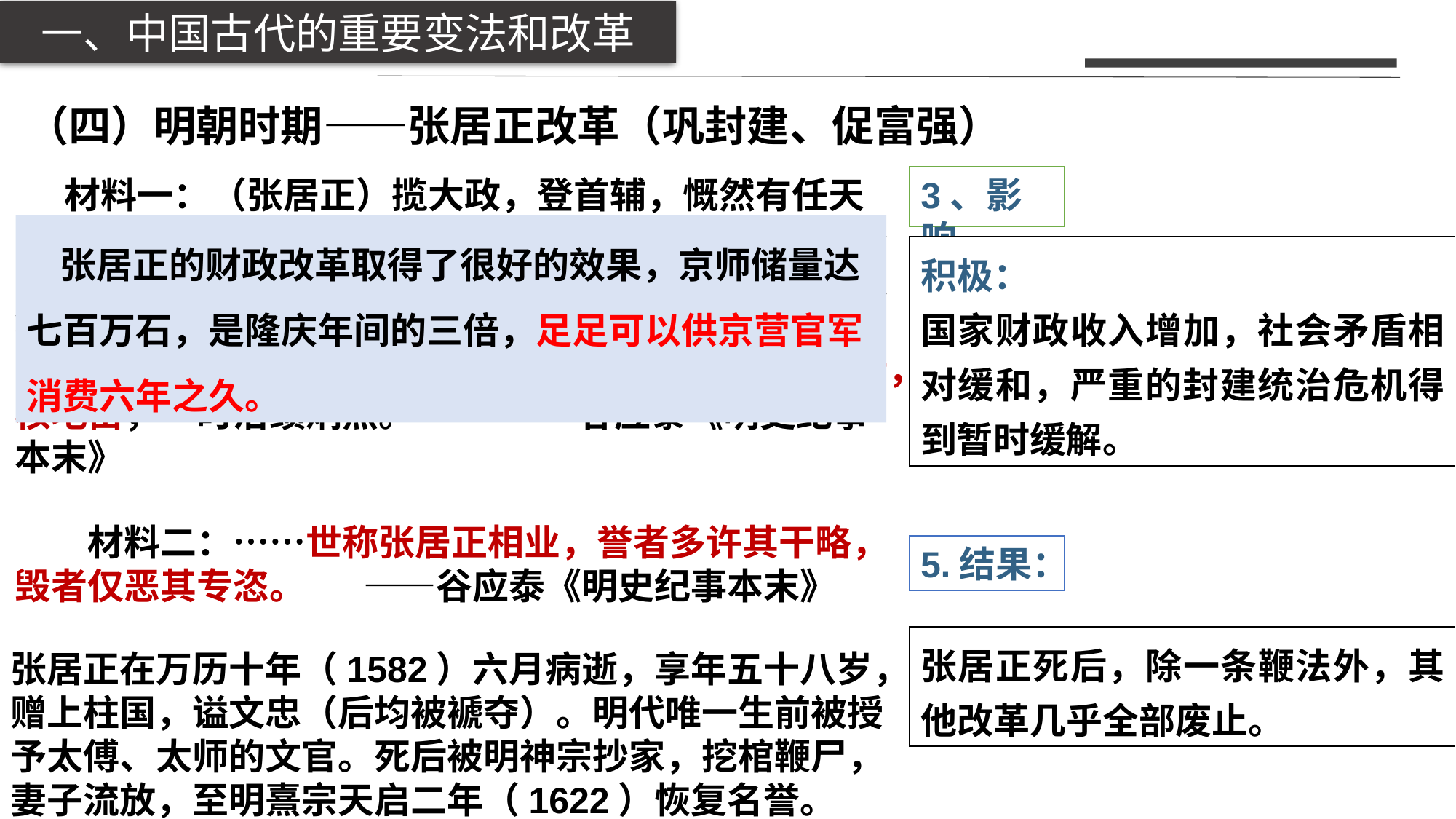

一、中国古代的重要变法和改革

（四）明朝时期——张居正改革（巩封建、促富强）
     材料一：（张居正）揽大政，登首辅，慨然有任天下之志。……十年来海内肃清。用李成梁、戚继光，委以北边，壤地千里，荒外警南。蛮累世负固者，次第遣将削平之。力筹富国，太仓粟可支十年，冏寺积金，至四百余万。成君德，抑近幸，严考成，核名实，清邮传，核地亩，一时治绩炳然。           ——谷应泰《明史纪事本末》
3、影响
   张居正的财政改革取得了很好的效果，京师储量达七百万石，是隆庆年间的三倍，足足可以供京营官军消费六年之久。
积极：
国家财政收入增加，社会矛盾相对缓和，严重的封建统治危机得到暂时缓解。
材料二：……世称张居正相业，誉者多许其干略，毁者仅恶其专恣。       ——谷应泰《明史纪事本末》
5.结果：
张居正死后，除一条鞭法外，其他改革几乎全部废止。
张居正在万历十年（1582）六月病逝，享年五十八岁，赠上柱国，谥文忠（后均被褫夺）。明代唯一生前被授予太傅、太师的文官。死后被明神宗抄家，挖棺鞭尸，妻子流放，至明熹宗天启二年（1622）恢复名誉。